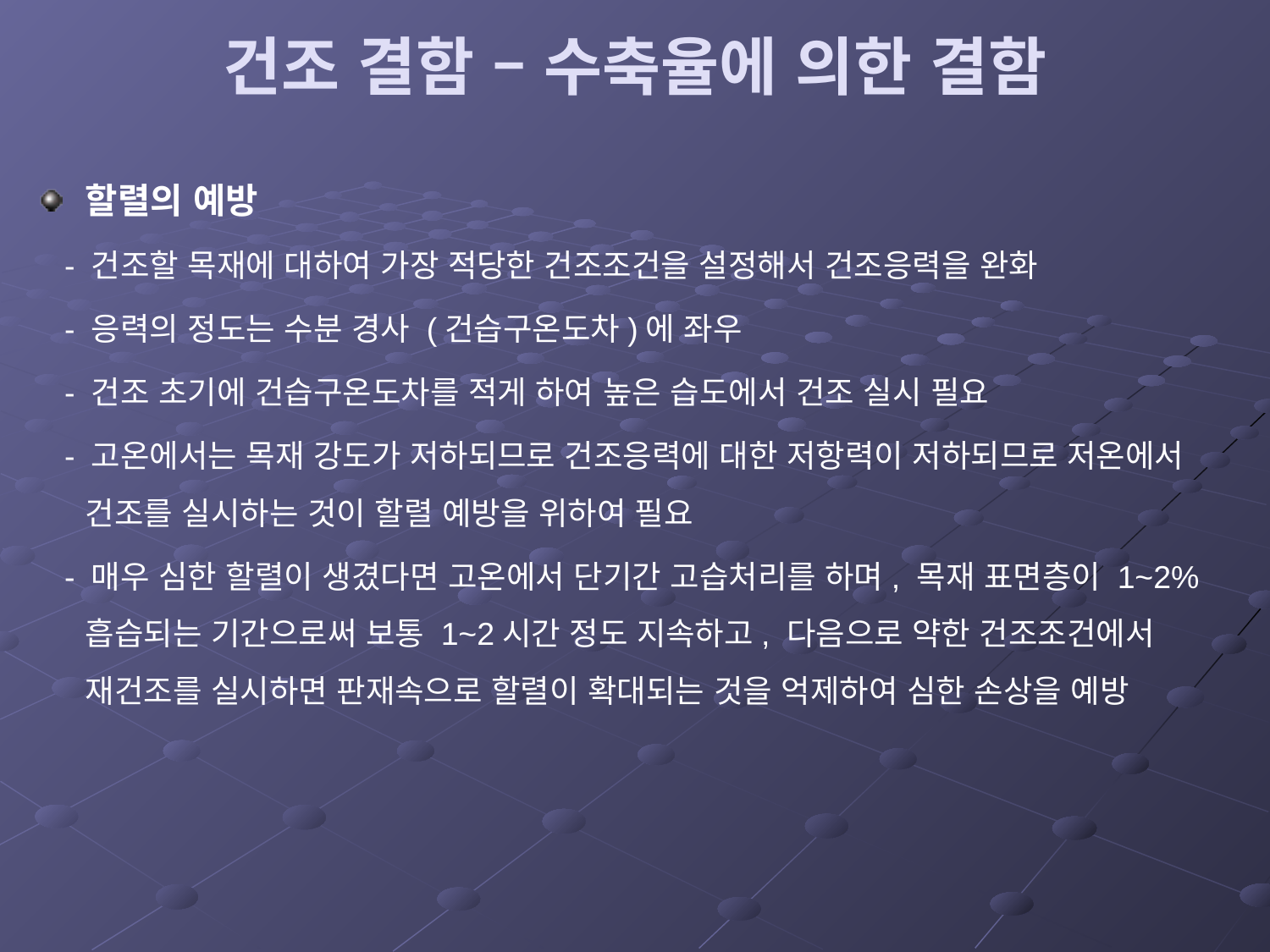

# 건조 결함 – 수축율에 의한 결함
할렬의 예방
   - 건조할 목재에 대하여 가장 적당한 건조조건을 설정해서 건조응력을 완화
   - 응력의 정도는 수분 경사 (건습구온도차)에 좌우
   - 건조 초기에 건습구온도차를 적게 하여 높은 습도에서 건조 실시 필요
   - 고온에서는 목재 강도가 저하되므로 건조응력에 대한 저항력이 저하되므로 저온에서 건조를 실시하는 것이 할렬 예방을 위하여 필요
   - 매우 심한 할렬이 생겼다면 고온에서 단기간 고습처리를 하며, 목재 표면층이 1~2% 흡습되는 기간으로써 보통 1~2시간 정도 지속하고, 다음으로 약한 건조조건에서 재건조를 실시하면 판재속으로 할렬이 확대되는 것을 억제하여 심한 손상을 예방